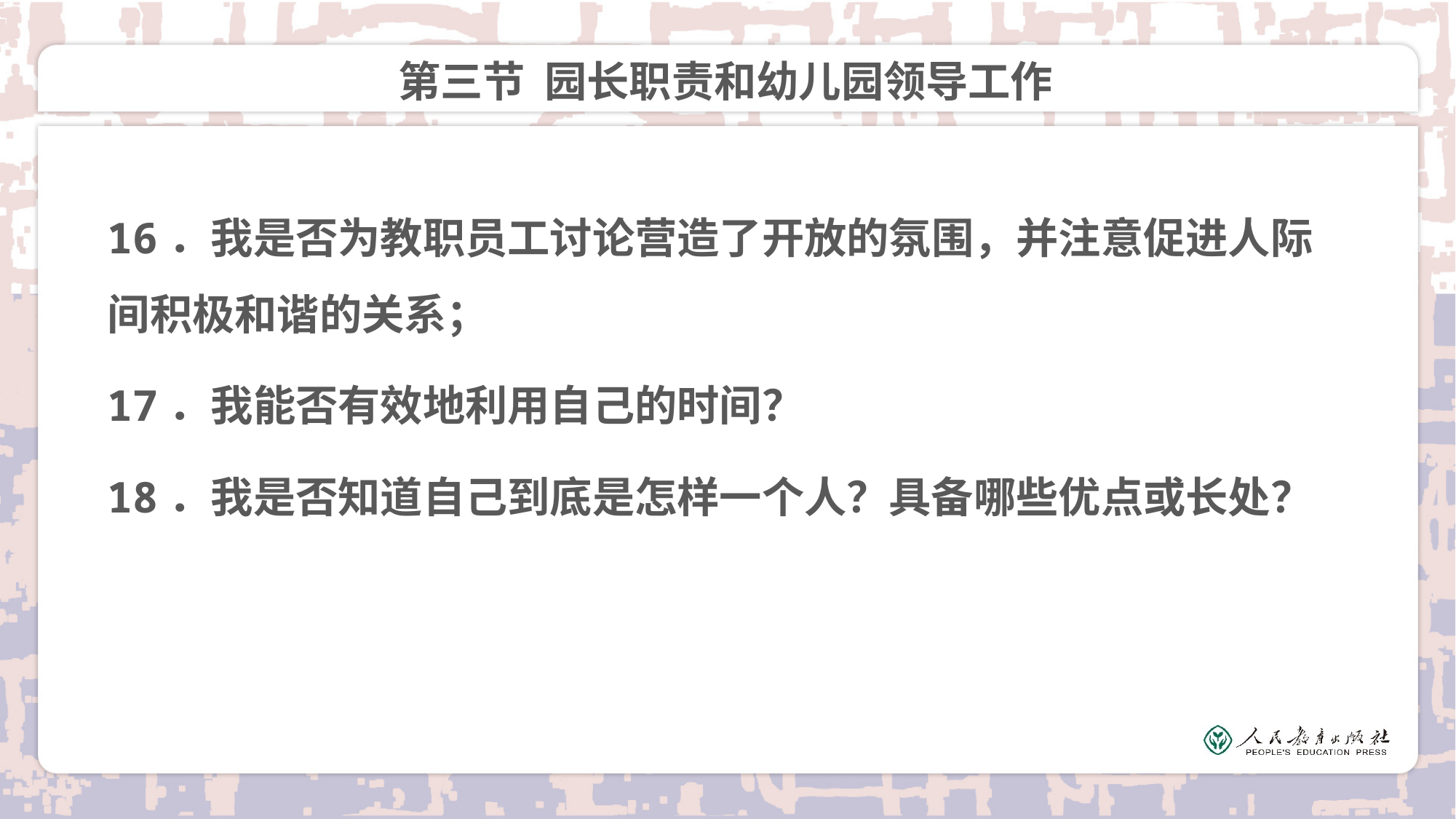

# 第三节  园长职责和幼儿园领导工作
16．我是否为教职员工讨论营造了开放的氛围，并注意促进人际间积极和谐的关系；
17．我能否有效地利用自己的时间？
18．我是否知道自己到底是怎样一个人？具备哪些优点或长处？